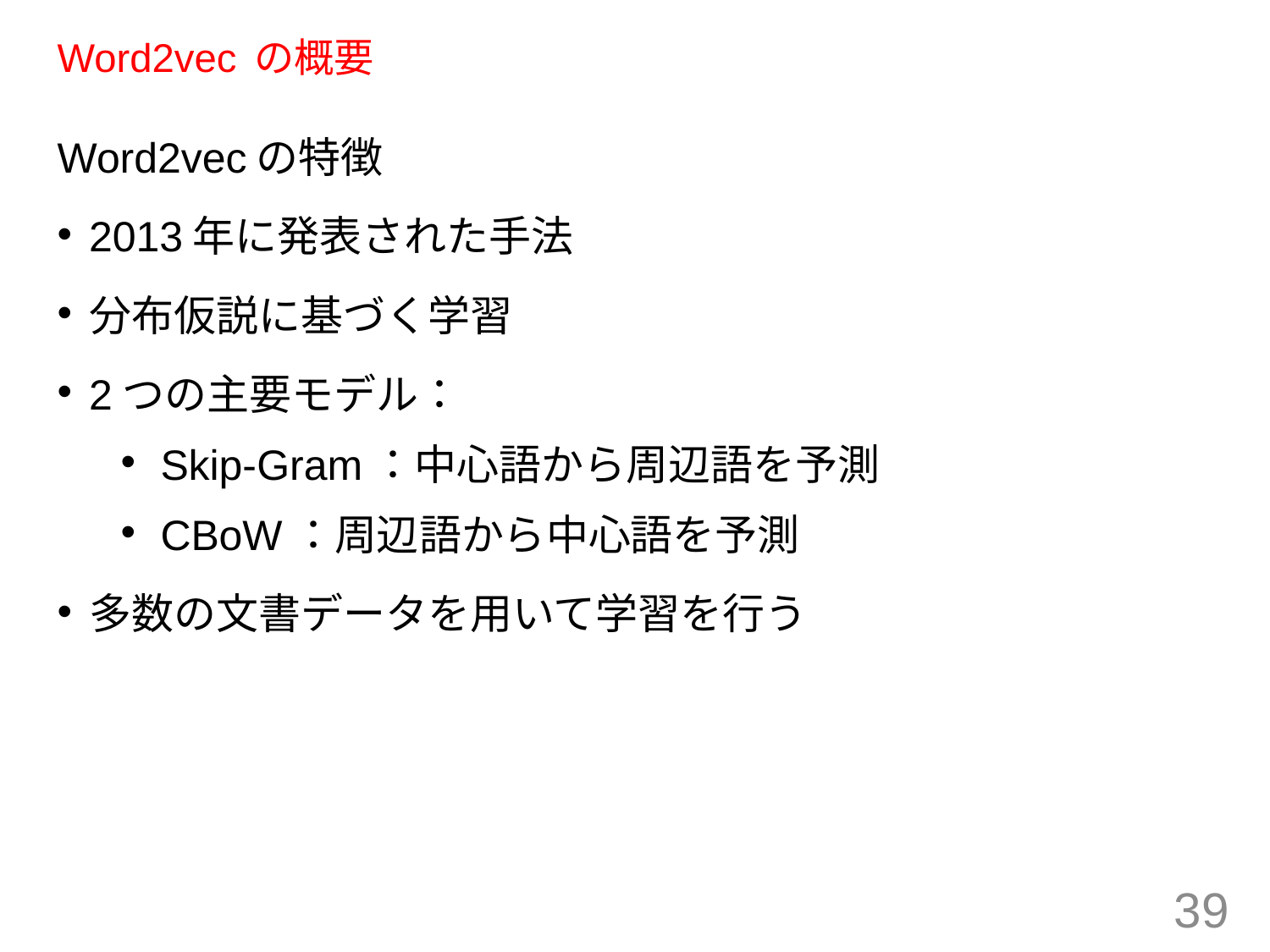

# Word2vec の概要
Word2vecの特徴
2013年に発表された手法
分布仮説に基づく学習
2つの主要モデル：
Skip-Gram：中心語から周辺語を予測
CBoW：周辺語から中心語を予測
多数の文書データを用いて学習を行う

39